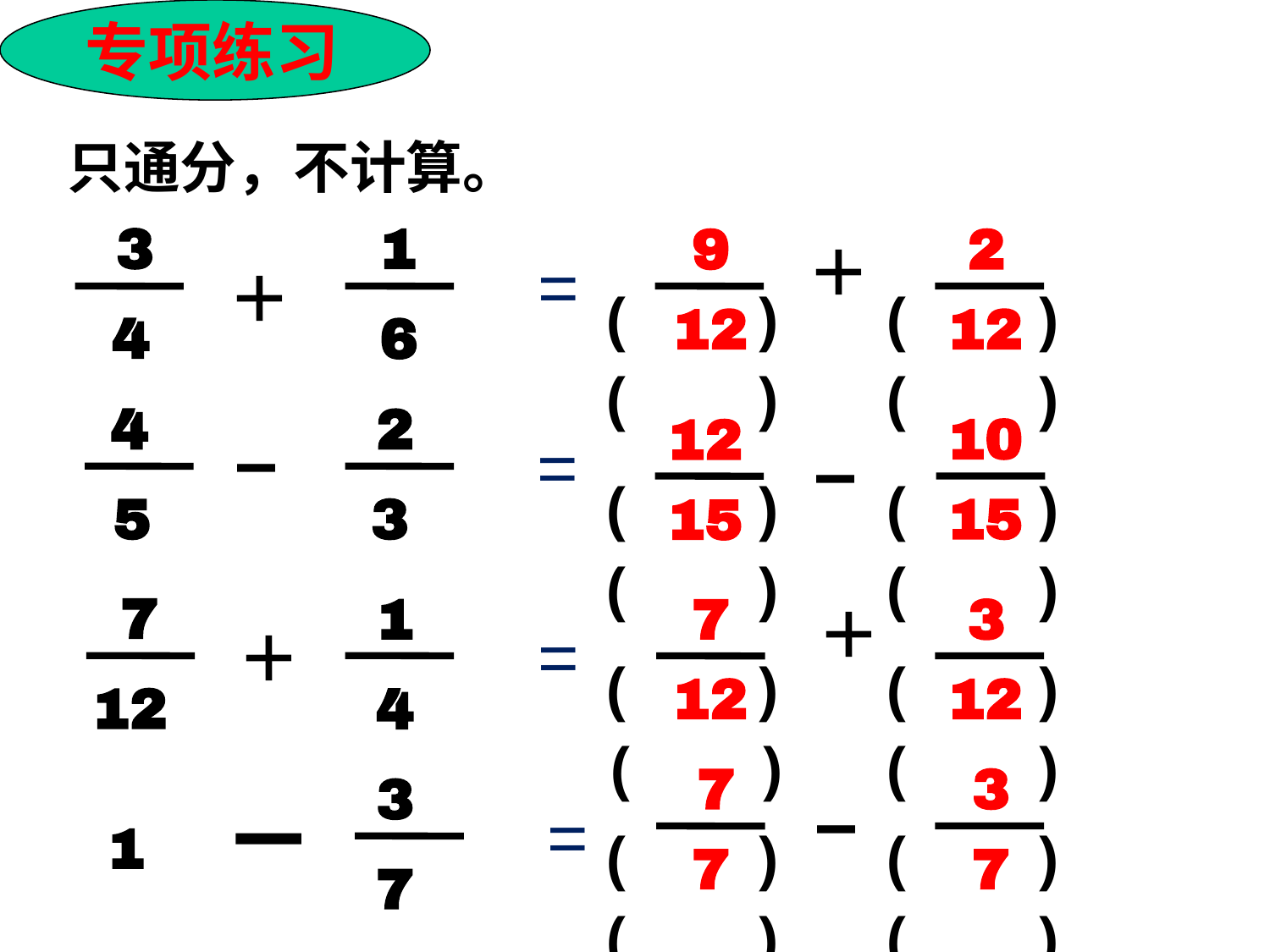

专项练习
只通分，不计算。
 (   )
 (   )
 3
 1
9
2
＋
=
＋
 (   )
 (   )

12

12
4
 6
 4
 2
 (   )
 (   )
10
12

—
=
—

 (   )
 (   )
5
 3

15

15
 (   )
 (   )
 7
 1
7
3
＋
=
＋

 (   )
 (   )

12

12
12
 4
 (   )
 (   )
7
3
 3
—
—
=
1
 (   )
 (   )

7

7

 7